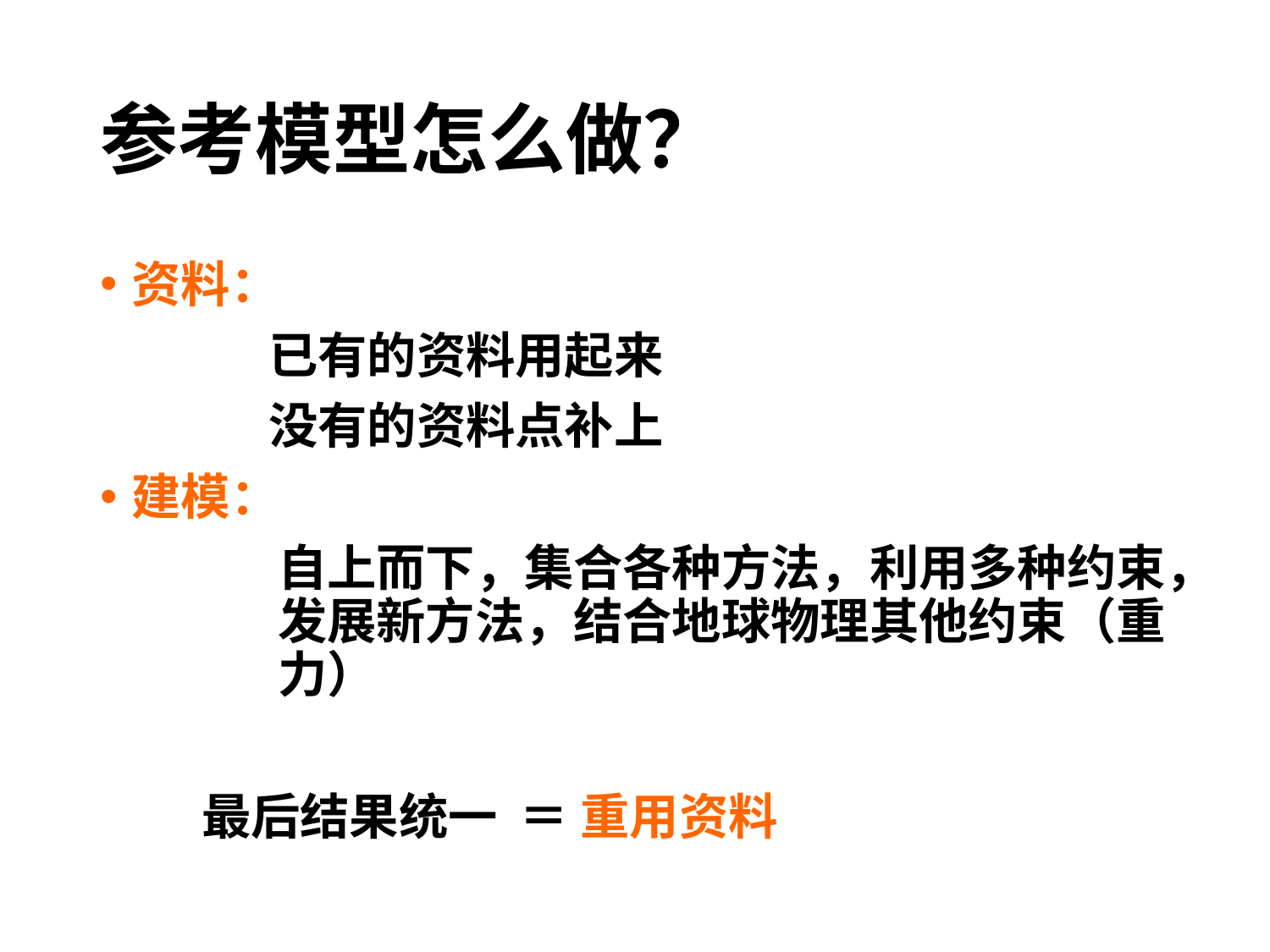

# 参考模型怎么做？
资料：
              已有的资料用起来
              没有的资料点补上
建模：
自上而下，集合各种方法，利用多种约束，发展新方法，结合地球物理其他约束（重力）

        最后结果统一  ＝ 重用资料